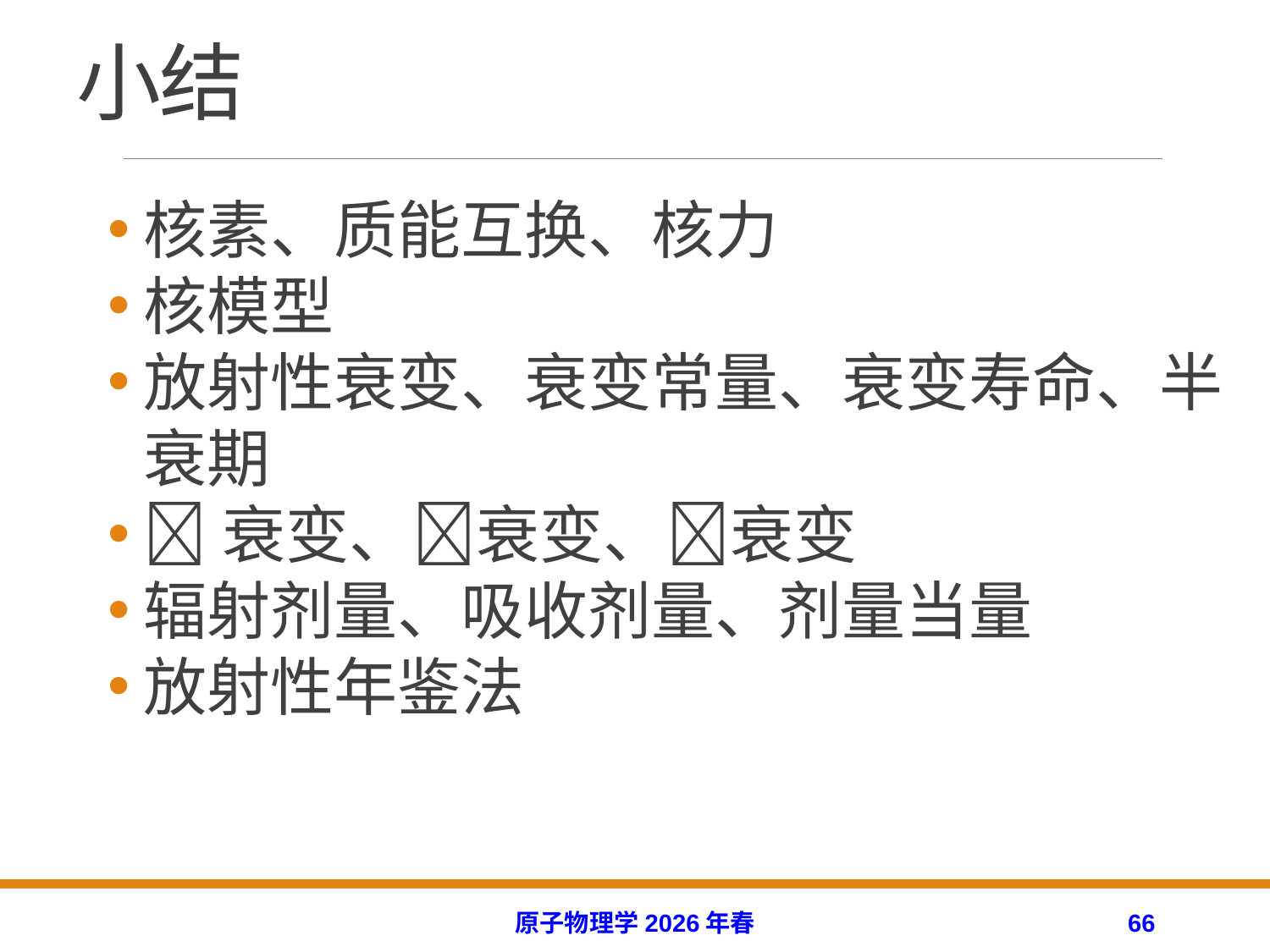

# 小结
核素、质能互换、核力
核模型
放射性衰变、衰变常量、衰变寿命、半衰期
α衰变、β衰变、γ衰变
辐射剂量、吸收剂量、剂量当量
放射性年鉴法

原子物理学2026年春
66